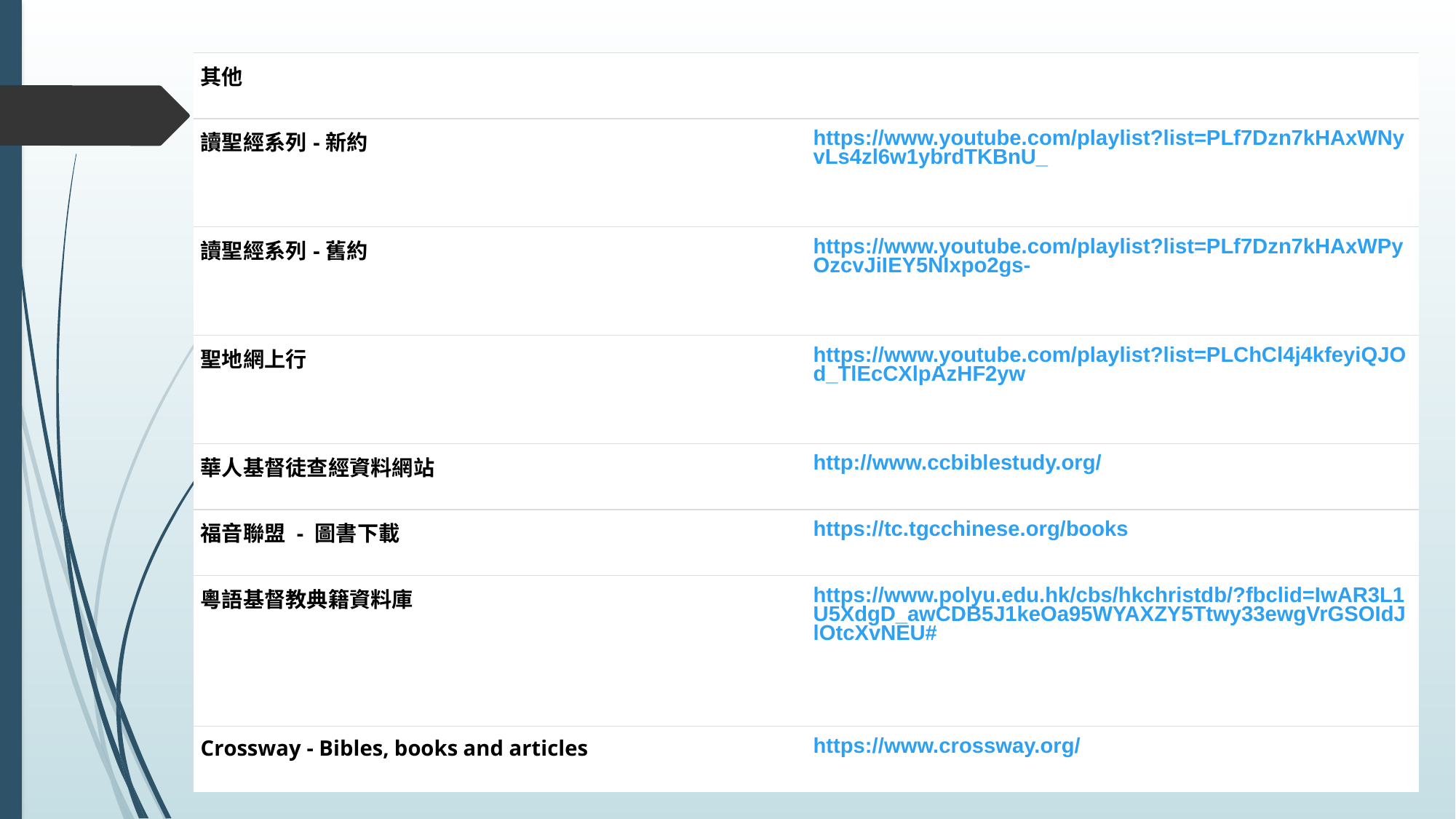

| 其他 |  |
| --- | --- |
| 讀聖經系列-新約 | https://www.youtube.com/playlist?list=PLf7Dzn7kHAxWNyvLs4zl6w1ybrdTKBnU\_ |
| 讀聖經系列-舊約 | https://www.youtube.com/playlist?list=PLf7Dzn7kHAxWPyOzcvJiIEY5NIxpo2gs- |
| 聖地網上行 | https://www.youtube.com/playlist?list=PLChCl4j4kfeyiQJOd\_TlEcCXlpAzHF2yw |
| 華人基督徒查經資料網站 | http://www.ccbiblestudy.org/ |
| 福音聯盟 - 圖書下載 | https://tc.tgcchinese.org/books |
| 粵語基督教典籍資料庫 | https://www.polyu.edu.hk/cbs/hkchristdb/?fbclid=IwAR3L1U5XdgD\_awCDB5J1keOa95WYAXZY5Ttwy33ewgVrGSOIdJlOtcXvNEU# |
| Crossway - Bibles, books and articles | https://www.crossway.org/ |
#